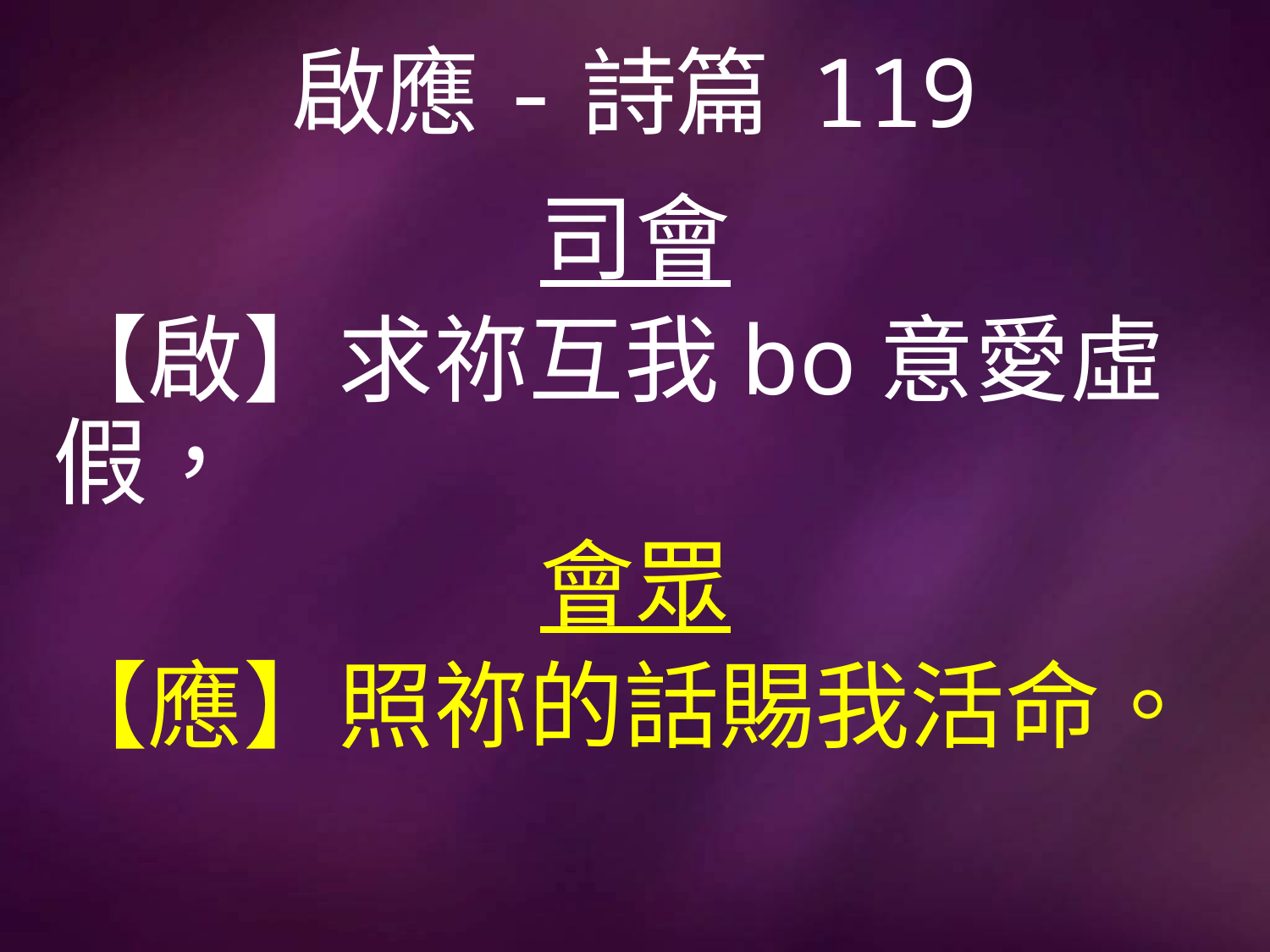

# 啟應-詩篇 119
司會
【啟】求祢互我bo意愛虛假，
會眾
【應】照祢的話賜我活命。